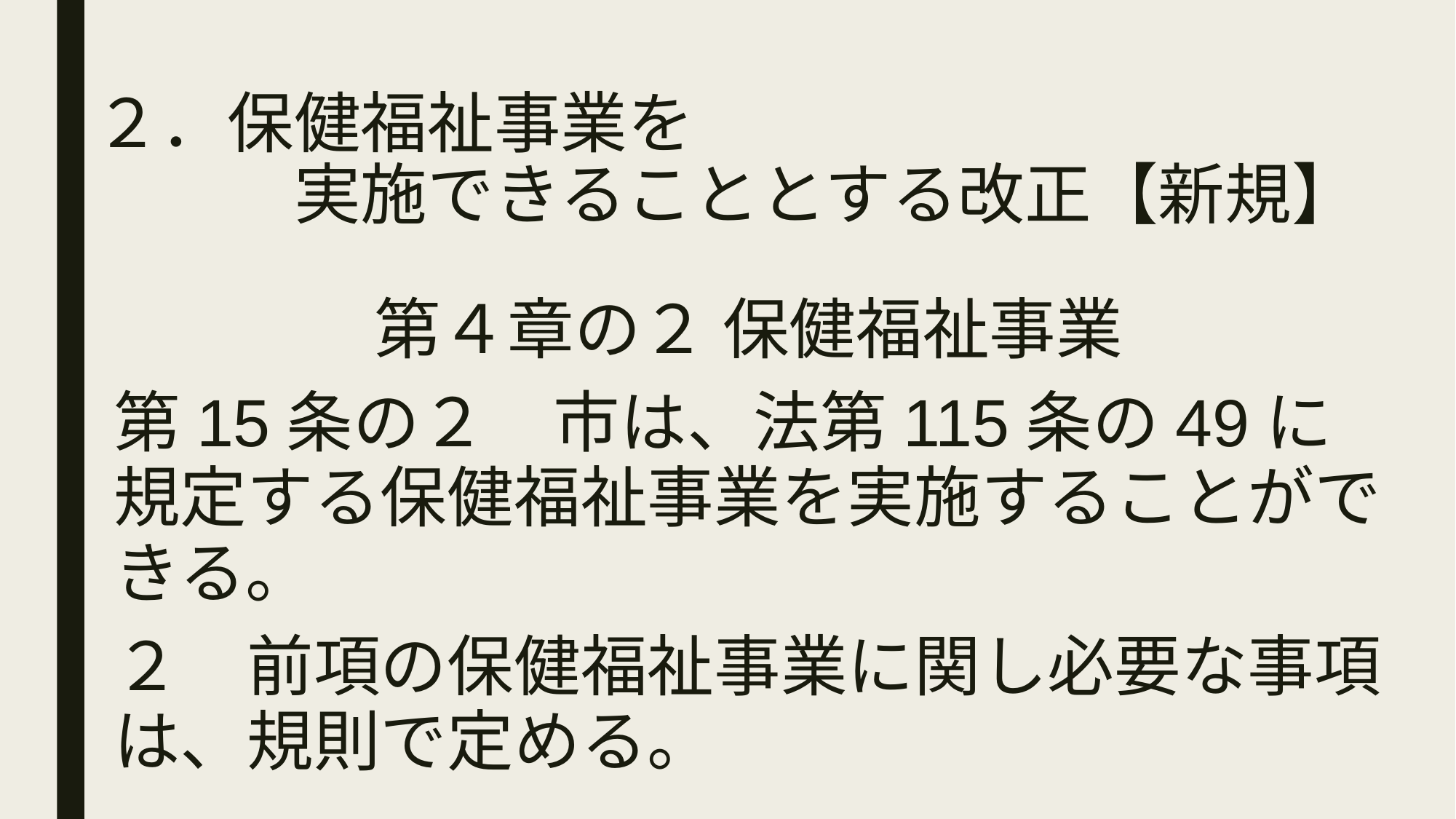

# ２．保健福祉事業を 　　　実施できることとする改正【新規】
第４章の２ 保健福祉事業
第15条の２　市は、法第115条の49に規定する保健福祉事業を実施することができる。
２　前項の保健福祉事業に関し必要な事項は、規則で定める。